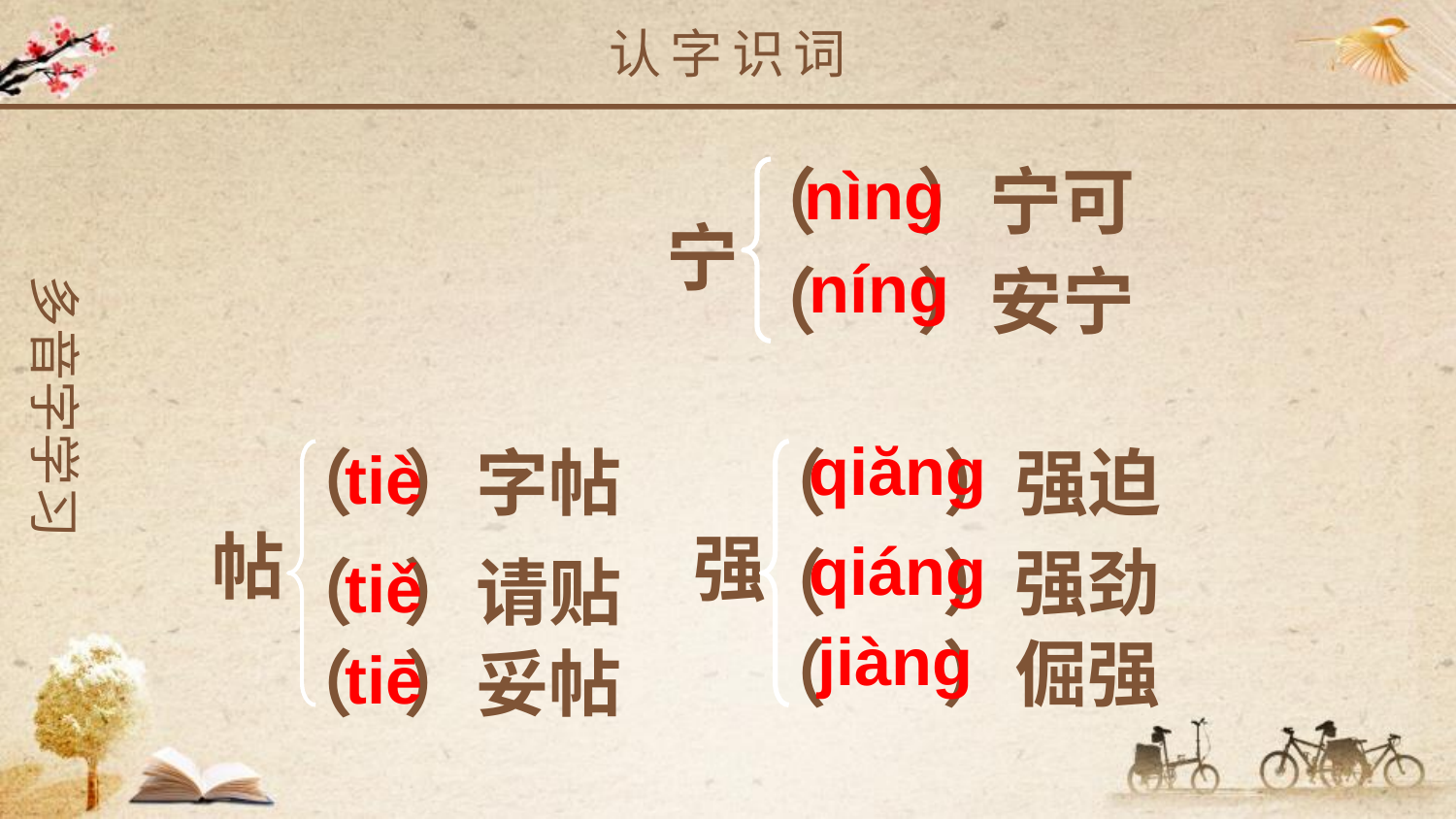

认字识词

nìng
（         ）宁可

宁
níng
（          ）安宁
多音字学习
qiăng
tiè
（   ）字帖
（             ）强迫

帖

强
qiáng
（       ）强劲
（   ）请贴
tiě
jiàng
（       ）倔强
tiē
（   ）妥帖